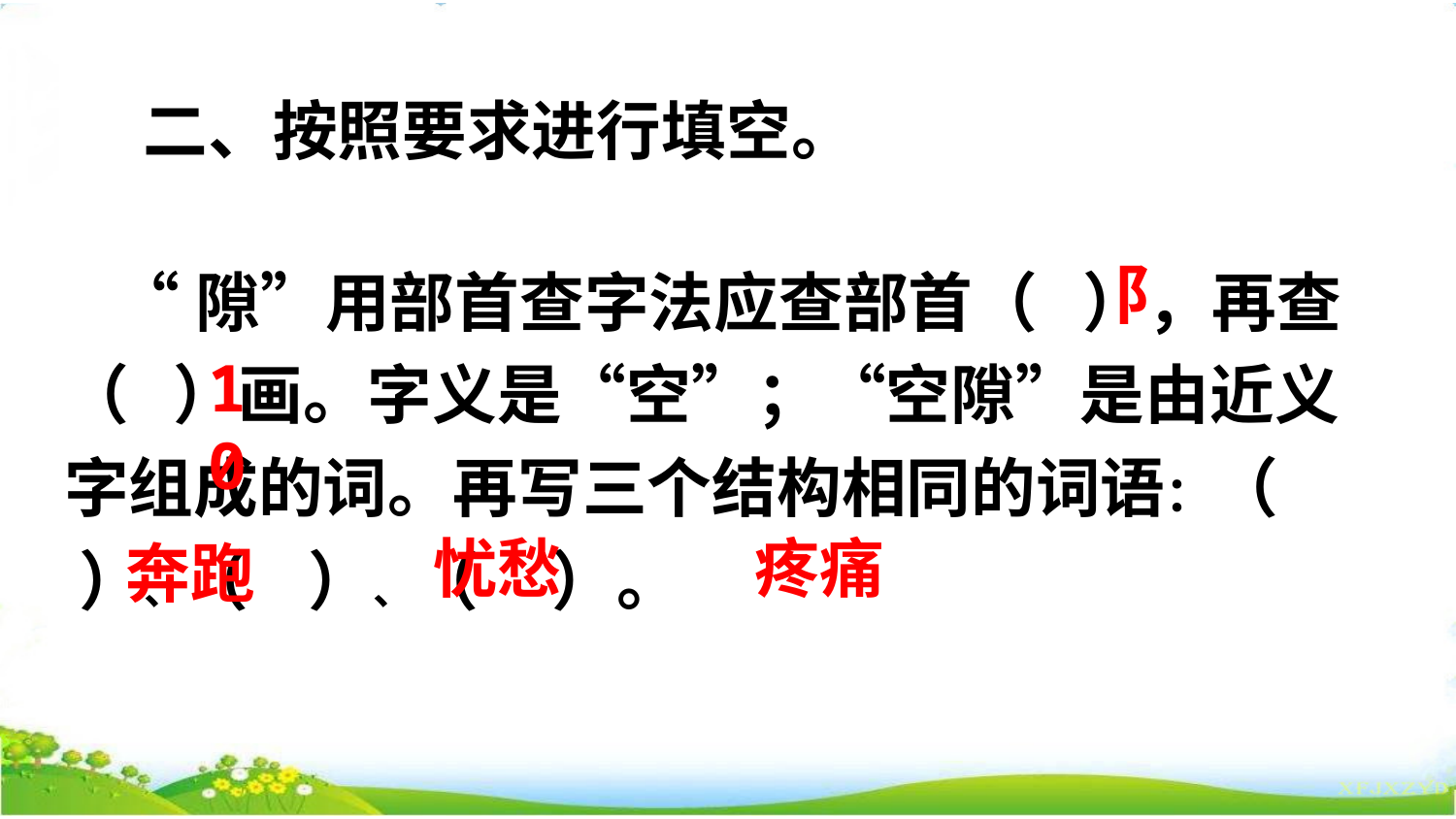

二、按照要求进行填空。
    “隙”用部首查字法应查部首（   ），再查（   ）画。字义是“空”；“空隙”是由近义字组成的词。再写三个结构相同的词语：（    ）、（    ）、（     ）。
阝
10
忧愁
疼痛
奔跑